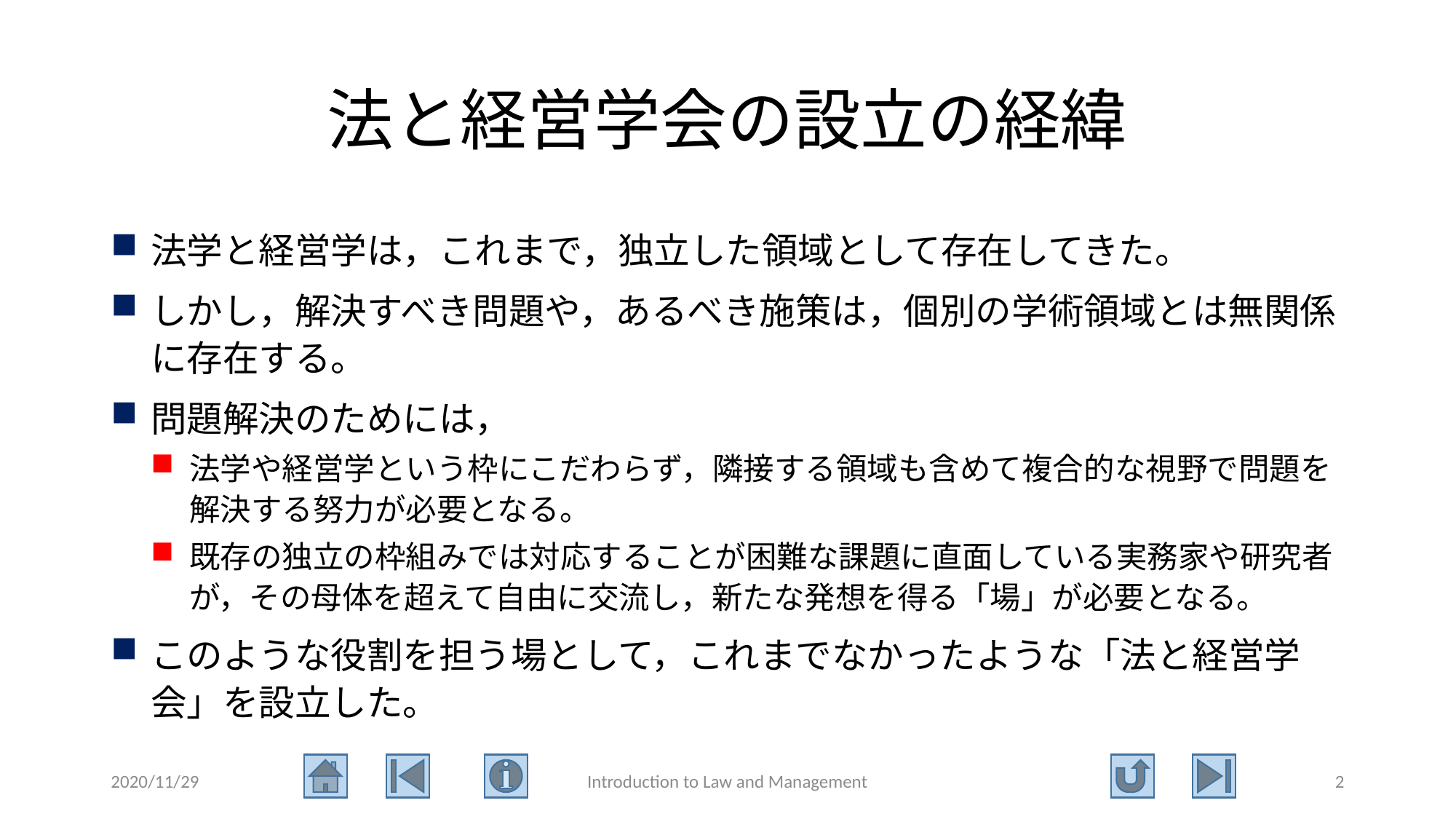

# 法と経営学会の設立の経緯
法学と経営学は，これまで，独立した領域として存在してきた。
しかし，解決すべき問題や，あるべき施策は，個別の学術領域とは無関係に存在する。
問題解決のためには，
法学や経営学という枠にこだわらず，隣接する領域も含めて複合的な視野で問題を解決する努力が必要となる。
既存の独立の枠組みでは対応することが困難な課題に直面している実務家や研究者が，その母体を超えて自由に交流し，新たな発想を得る「場」が必要となる。
このような役割を担う場として，これまでなかったような「法と経営学会」を設立した。
2020/11/29
Introduction to Law and Management
2